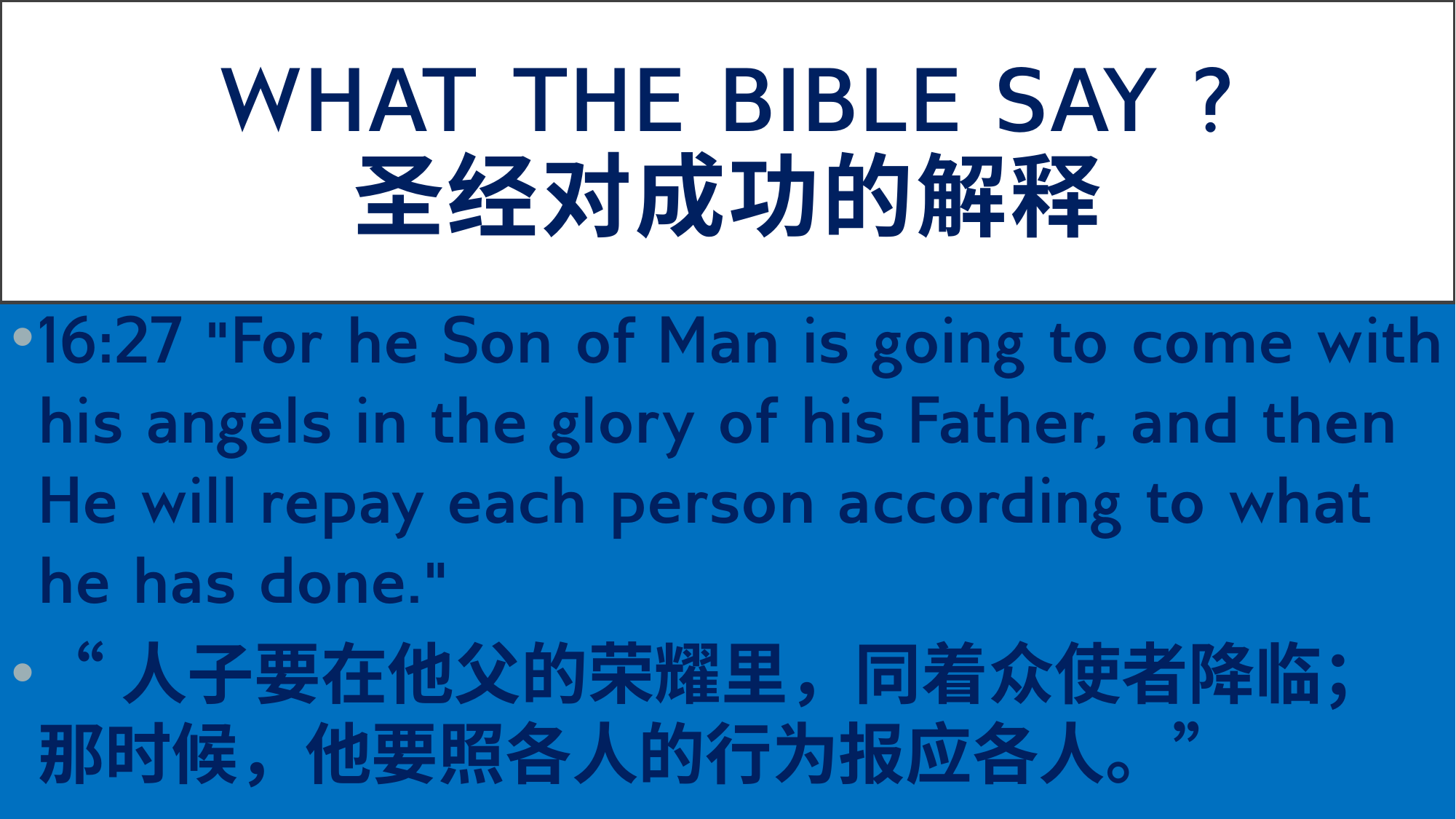

# WHAT THE BIBLE SAY ? 圣经对成功的解释
16:27 "For he Son of Man is going to come with his angels in the glory of his Father, and then He will repay each person according to what he has done."
“人子要在他父的荣耀里，同着众使者降临；那时候，他要照各人的行为报应各人。”